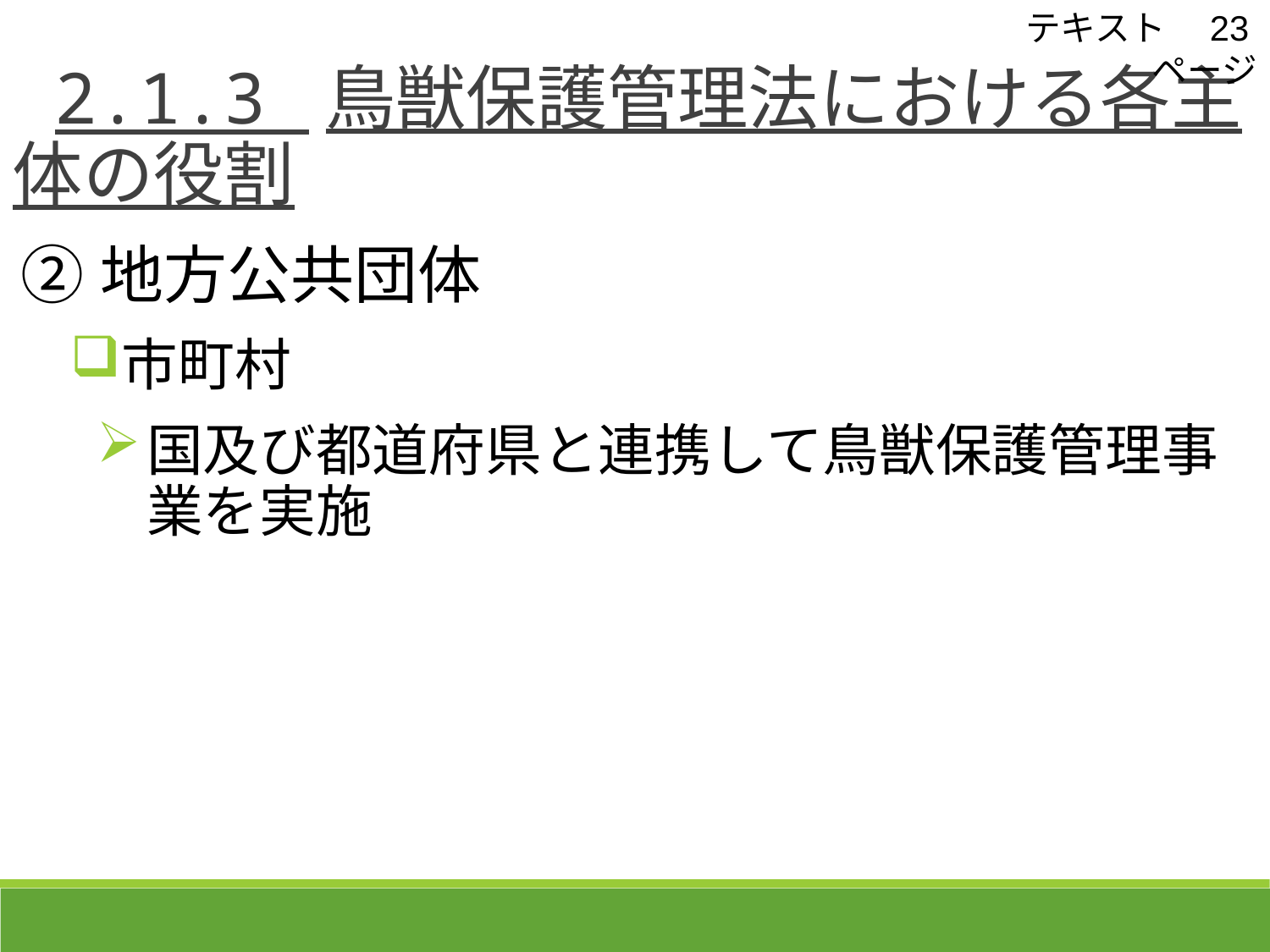

テキスト　23ページ
 2.1.3 鳥獣保護管理法における各主体の役割
②地方公共団体
市町村
国及び都道府県と連携して鳥獣保護管理事業を実施